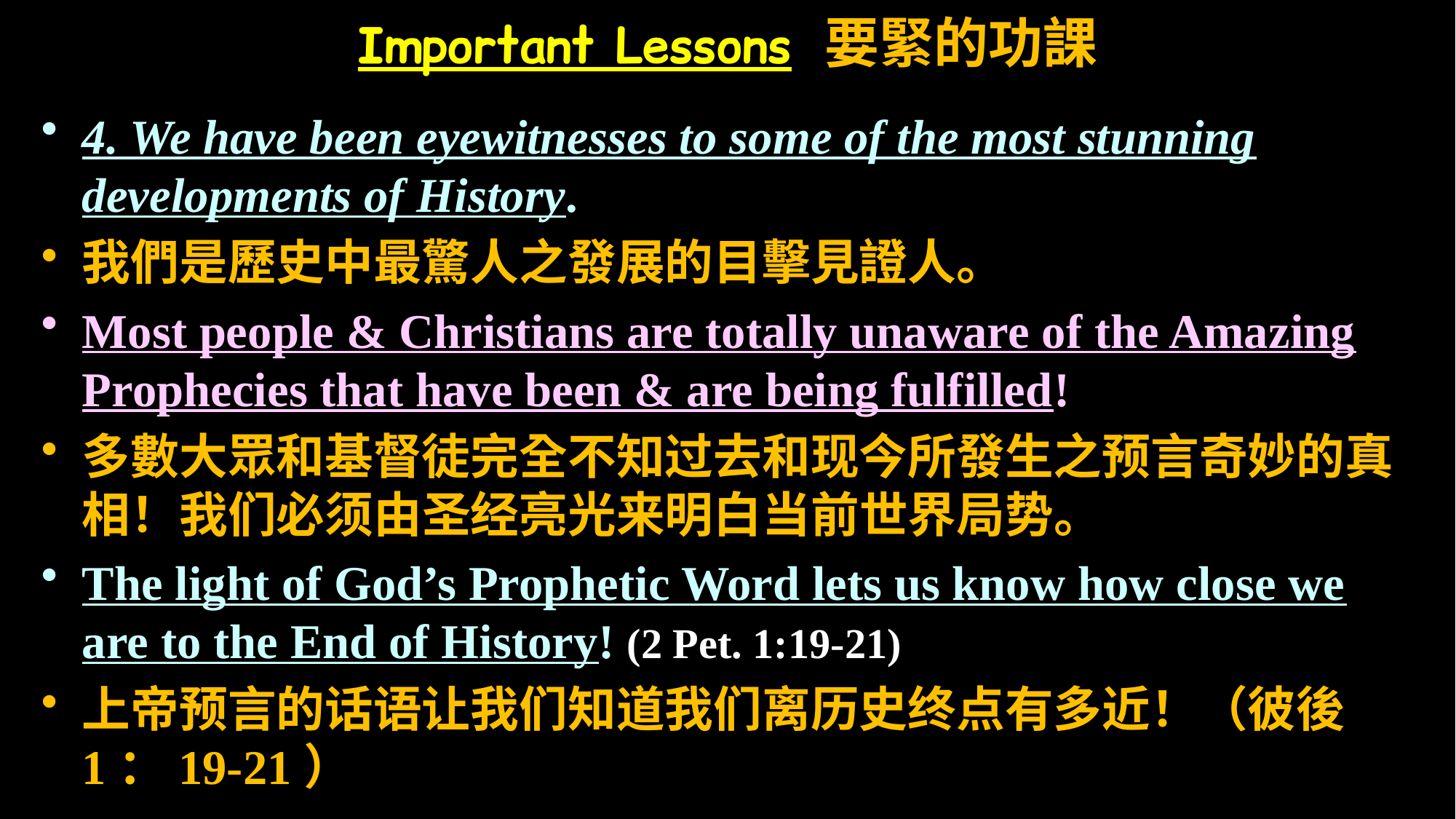

# Important Lessons 要緊的功課
4. We have been eyewitnesses to some of the most stunning developments of History.
我們是歷史中最驚人之發展的目擊見證人。
Most people & Christians are totally unaware of the Amazing Prophecies that have been & are being fulfilled!
多數大眾和基督徒完全不知过去和现今所發生之预言奇妙的真相！我们必须由圣经亮光来明白当前世界局势。
The light of God’s Prophetic Word lets us know how close we are to the End of History! (2 Pet. 1:19-21)
上帝预言的话语让我们知道我们离历史终点有多近！（彼後1：19-21）